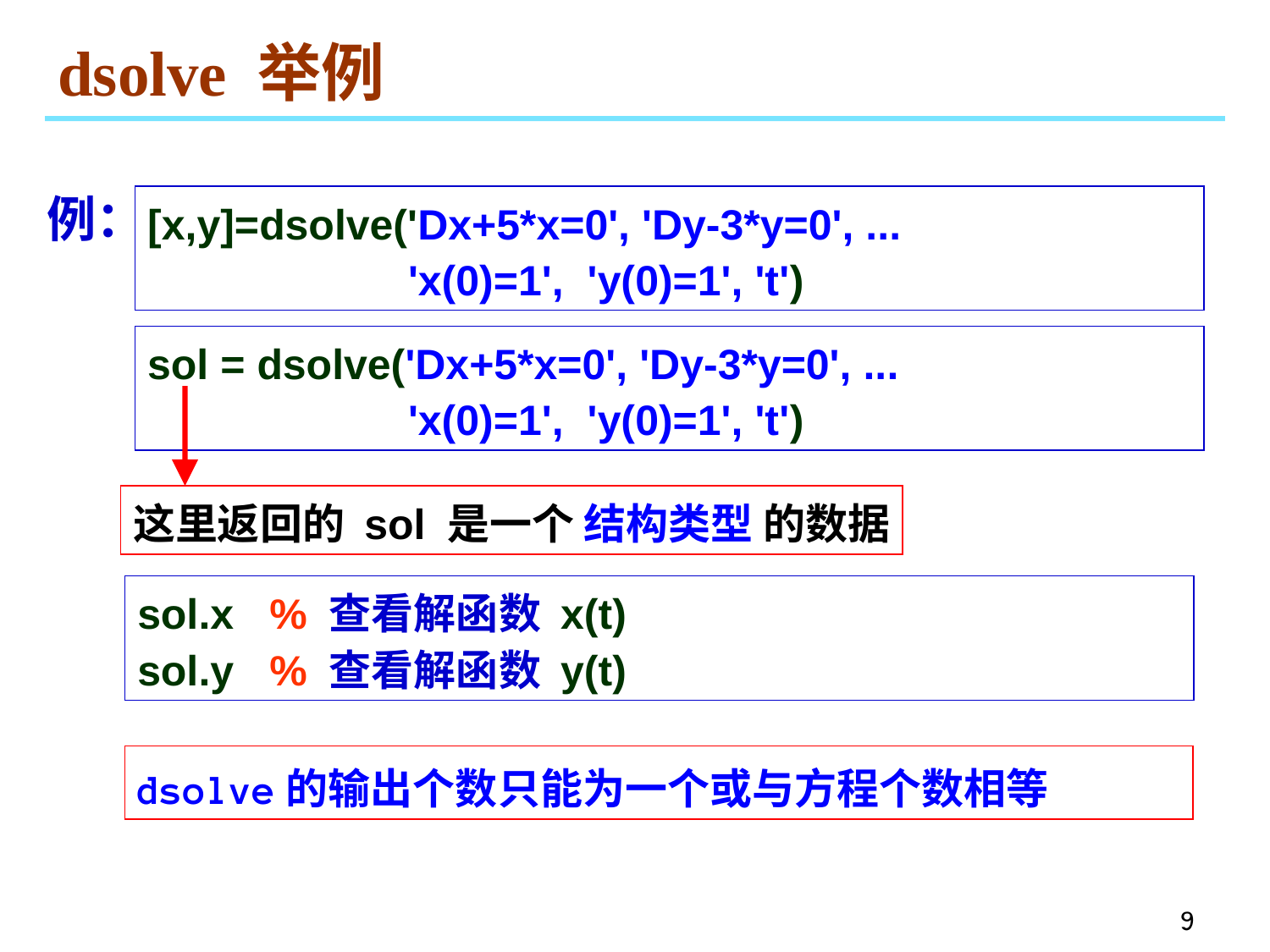

# dsolve 举例
例：
[x,y]=dsolve('Dx+5*x=0', 'Dy-3*y=0', ...
                      'x(0)=1',  'y(0)=1', 't')
sol = dsolve('Dx+5*x=0', 'Dy-3*y=0', ...
                      'x(0)=1',  'y(0)=1', 't')

这里返回的 sol 是一个 结构类型 的数据
sol.x   % 查看解函数 x(t)
sol.y   % 查看解函数 y(t)
dsolve的输出个数只能为一个或与方程个数相等
9